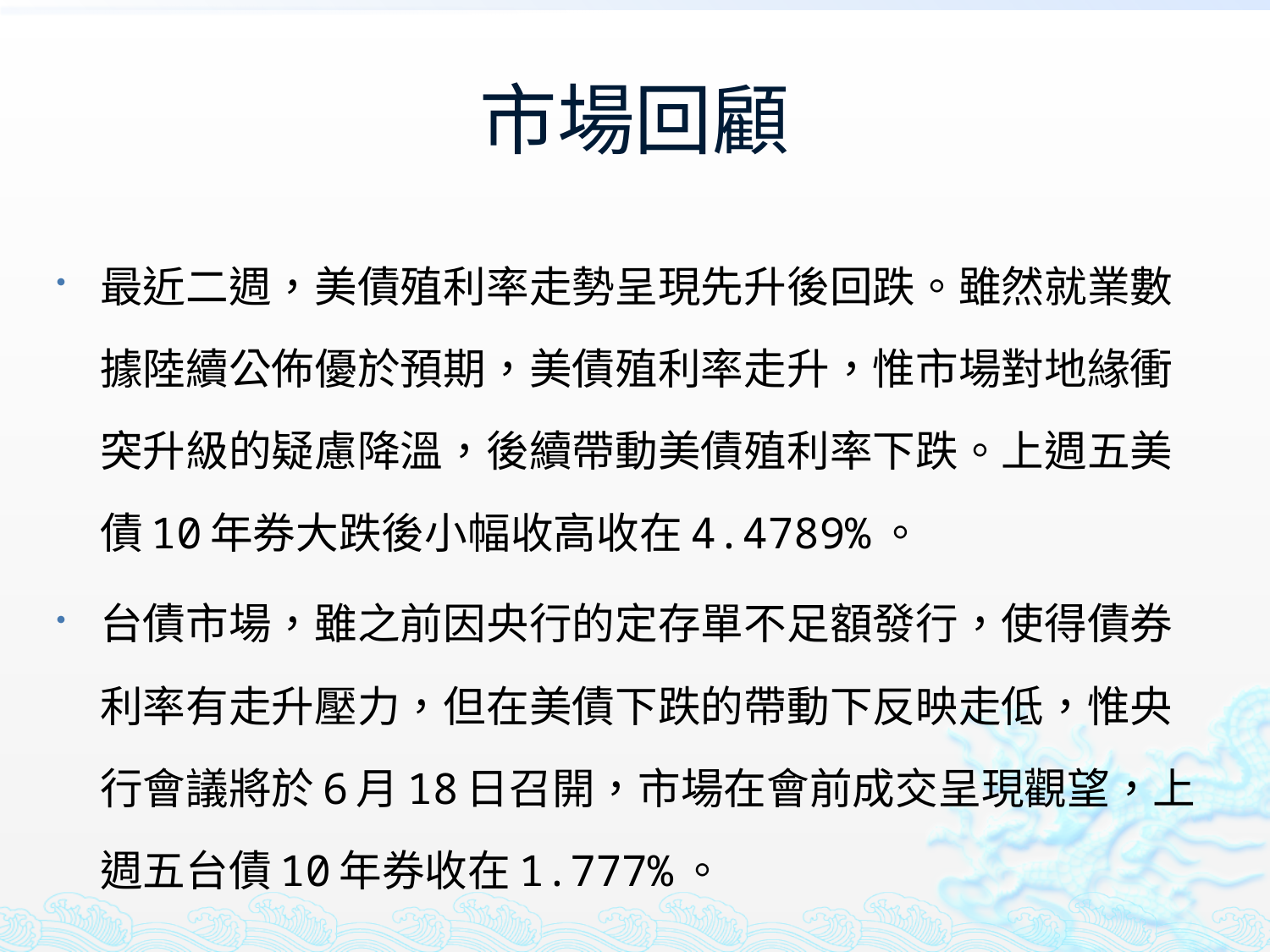

# 市場回顧
最近二週，美債殖利率走勢呈現先升後回跌。雖然就業數據陸續公佈優於預期，美債殖利率走升，惟市場對地緣衝突升級的疑慮降溫，後續帶動美債殖利率下跌。上週五美債10年券大跌後小幅收高收在4.4789%。
台債市場，雖之前因央行的定存單不足額發行，使得債券利率有走升壓力，但在美債下跌的帶動下反映走低，惟央行會議將於6月18日召開，市場在會前成交呈現觀望，上週五台債10年券收在1.777%。